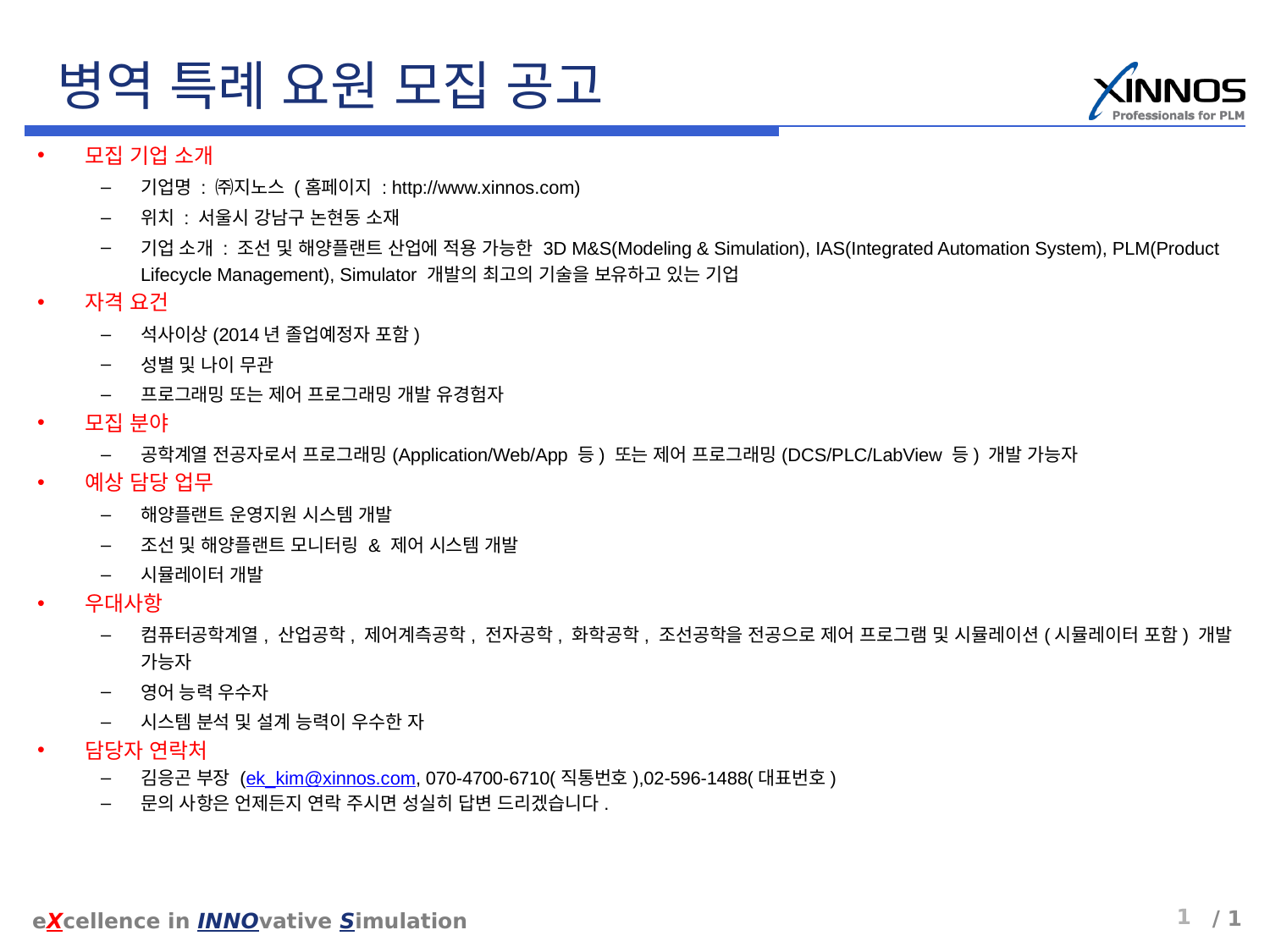

# 병역 특례 요원 모집 공고
모집 기업 소개
기업명 : ㈜지노스 (홈페이지 : http://www.xinnos.com)
위치 : 서울시 강남구 논현동 소재
기업 소개 : 조선 및 해양플랜트 산업에 적용 가능한 3D M&S(Modeling & Simulation), IAS(Integrated Automation System), PLM(Product Lifecycle Management), Simulator 개발의 최고의 기술을 보유하고 있는 기업
자격 요건
석사이상(2014년 졸업예정자 포함)
성별 및 나이 무관
프로그래밍 또는 제어 프로그래밍 개발 유경험자
모집 분야
공학계열 전공자로서 프로그래밍(Application/Web/App 등) 또는 제어 프로그래밍(DCS/PLC/LabView 등) 개발 가능자
예상 담당 업무
해양플랜트 운영지원 시스템 개발
조선 및 해양플랜트 모니터링 & 제어 시스템 개발
시뮬레이터 개발
우대사항
컴퓨터공학계열, 산업공학, 제어계측공학, 전자공학, 화학공학, 조선공학을 전공으로 제어 프로그램 및 시뮬레이션(시뮬레이터 포함) 개발 가능자
영어 능력 우수자
시스템 분석 및 설계 능력이 우수한 자
담당자 연락처
김응곤 부장 (ek_kim@xinnos.com, 070-4700-6710(직통번호),02-596-1488(대표번호)
문의 사항은 언제든지 연락 주시면 성실히 답변 드리겠습니다.
1